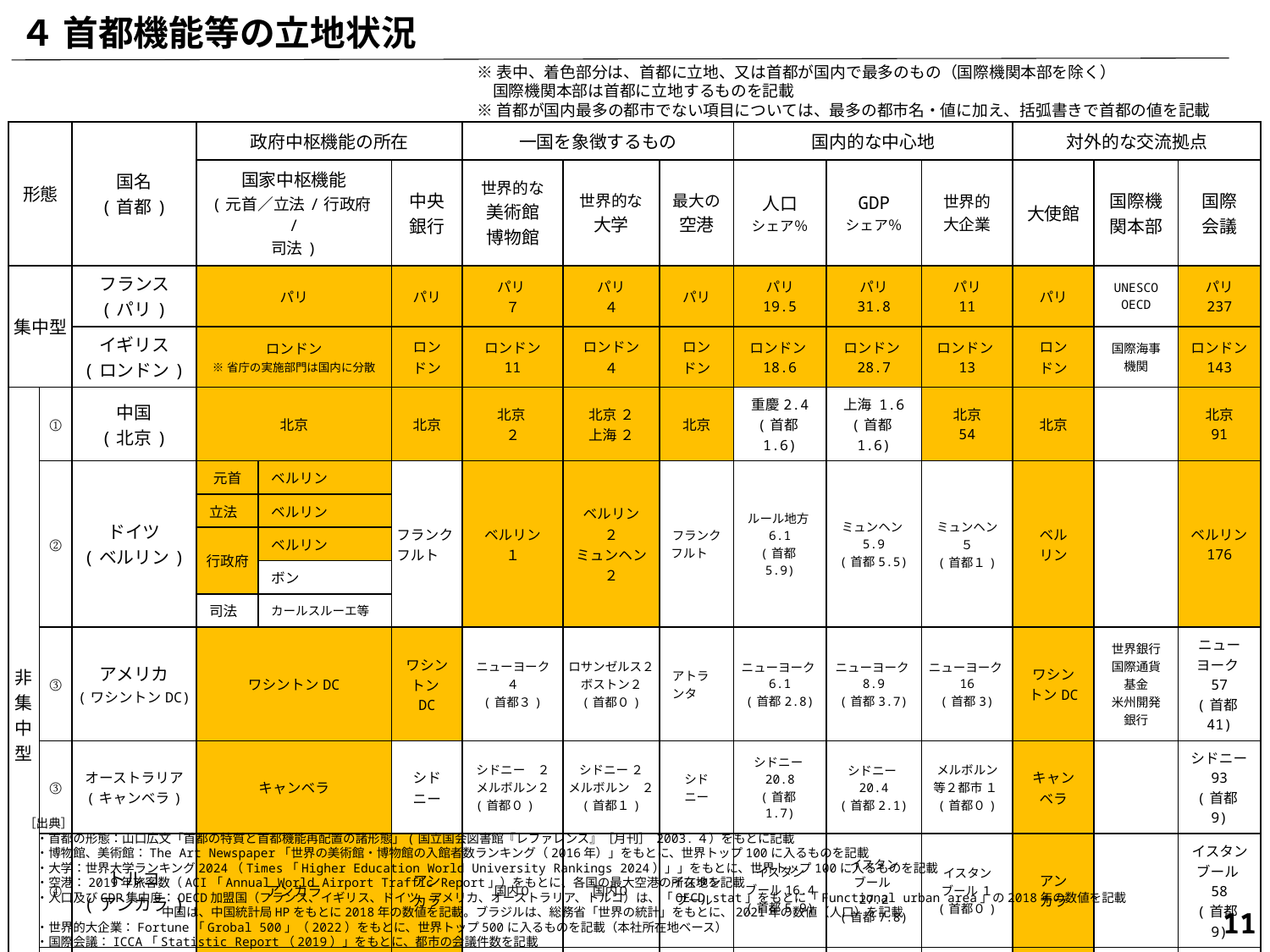

４ 首都機能等の立地状況
※表中、着色部分は、首都に立地、又は首都が国内で最多のもの（国際機関本部を除く）
　国際機関本部は首都に立地するものを記載
※首都が国内最多の都市でない項目については、最多の都市名・値に加え、括弧書きで首都の値を記載
| 形態 |  | 国名 (首都) | 政府中枢機能の所在 |  |  | 一国を象徴するもの |  |  | 国内的な中心地 |  |  | 対外的な交流拠点 |  |  |
| --- | --- | --- | --- | --- | --- | --- | --- | --- | --- | --- | --- | --- | --- | --- |
|  |  |  | 国家中枢機能 (元首／立法/行政府/ 司法) |  | 中央 銀行 | 世界的な 美術館 博物館 | 世界的な大学 | 最大の 空港 | 人口 シェア％ | GDP シェア％ | 世界的 大企業 | 大使館 | 国際機関本部 | 国際 会議 |
| 集中型 |  | フランス (パリ) | パリ |  | パリ | パリ ７ | パリ ４ | パリ | パリ 19.5 | パリ 31.8 | パリ 11 | パリ | UNESCO OECD | パリ 237 |
|  |  | イギリス (ロンドン) | ロンドン ※省庁の実施部門は国内に分散 |  | ロン ドン | ロンドン 11 | ロンドン ４ | ロン ドン | ロンドン18.6 | ロンドン28.7 | ロンドン13 | ロン ドン | 国際海事機関 | ロンドン143 |
| 非集中型 | ① | 中国 (北京) | 北京 |  | 北京 | 北京 ２ | 北京 ２ 上海 ２ | 北京 | 重慶2.4 (首都1.6) | 上海 1.6 (首都1.6) | 北京 54 | 北京 |  | 北京 91 |
|  | ② | ドイツ (ベルリン) | 元首 | ベルリン | フランクフルト | ベルリン １ | ベルリン ２ ミュンヘン ２ | フランク フルト | ルール地方6.1 (首都5.9) | ミュンヘン5.9 (首都5.5) | ミュンヘン ５ (首都１) | ベル リン |  | ベルリン176 |
|  |  |  | 立法 | ベルリン |  |  |  |  |  |  |  |  |  |  |
|  |  |  | 行政府 | ベルリン |  |  |  |  |  |  |  |  |  |  |
|  |  |  |  | ボン |  |  |  |  |  |  |  |  |  |  |
|  |  |  | 司法 | カールスルーエ等 |  |  |  |  |  |  |  |  |  |  |
|  | ③ | アメリカ (ワシントンDC) | ワシントンDC |  | ワシントンDC | ニューヨーク ４ (首都３) | ロサンゼルス２ ボストン２ (首都０) | アトランタ | ニューヨーク6.1 (首都2.8) | ニューヨーク8.9 (首都3.7) | ニューヨーク16 (首都3) | ワシントンDC | 世界銀行 国際通貨基金 米州開発銀行 | ニューヨーク57 (首都41) |
|  | ③ | オーストラリア (キャンベラ) | キャンベラ |  | シドニー | シドニー　２ メルボルン２ (首都０) | シドニー ２ メルボルン　２ (首都１) | シドニー | シドニー20.8 (首都1.7) | シドニー20.4 (首都2.1) | メルボルン等２都市 １(首都０) | キャンベラ |  | シドニー93 (首都9) |
|  | ④ | トルコ (アンカラ) | アンカラ |  | アン カラ | 国内０ | 国内０ | イスタン ブール | イスタンブール16.4 (首都5.9) | イスタンブール27.2 (首都7.8) | イスタンブール １ (首都０) | アン カラ |  | イスタンブール58 (首都9) |
|  | ④ | ブラジル (ブラジリア) | ブラジリア |  | ブラジリア | サンパウロ３ (首都２) | 国内０ | サンパウロ | サンパウロ 5.8 (首都1.4) | データなし | サンパウロ ３ (首都１) | ブラジリア |  | サンパウロ56 (首都11) |
［出典］
　・首都の形態：山口広文「首都の特質と首都機能再配置の諸形態」(国立国会図書館『レファレンス』［月刊］ 2003.４）をもとに記載
　・博物館、美術館：The Art Newspaper「世界の美術館・博物館の入館者数ランキング（2016年）」をもとに、世界トップ100に入るものを記載
　・大学：世界大学ランキング2024（Times「Higher Education World University Rankings 2024）」」をもとに、世界トップ100に入るものを記載
　・空港：2019年旅客数（ACI「Annual World Airport Traffic Report」）をもとに、各国の最大空港の所在地を記載
　・人口及びGDP集中度：OECD加盟国（フランス、イギリス、ドイツ、アメリカ、オーストラリア、トルコ）は、「OECD stat」をもとに「Functional urban area」の2018年の数値を記載
　　　　　　　　　　 　中国は、中国統計局HPをもとに2018年の数値を記載。ブラジルは、総務省「世界の統計」をもとに、2021年の数値（人口）を記載
　・世界的大企業：Fortune「Grobal 500」（2022）をもとに、世界トップ500に入るものを記載（本社所在地ベース）
　・国際会議：ICCA「Statistic Report（2019）」をもとに、都市の会議件数を記載
11